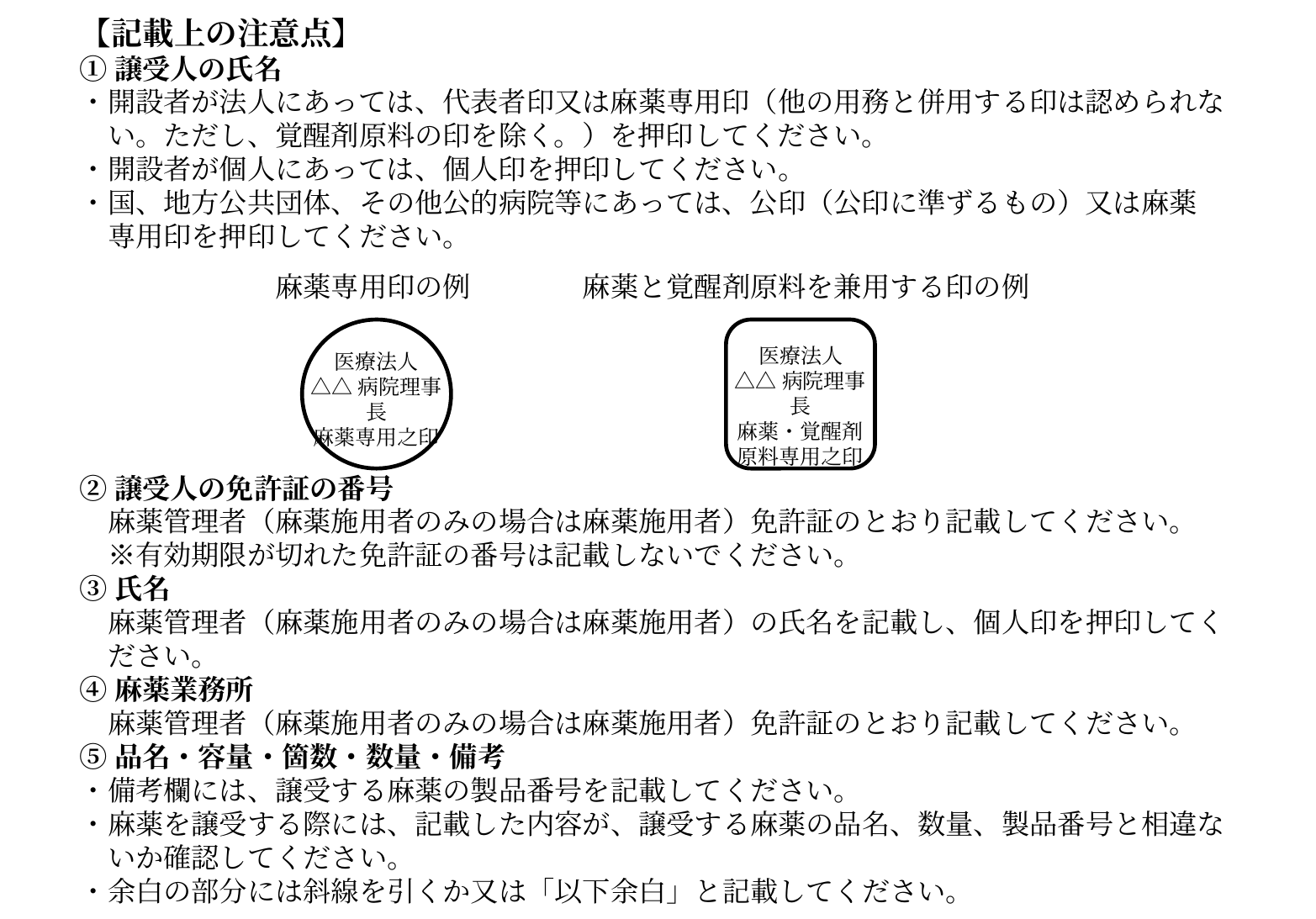

【記載上の注意点】
①譲受人の氏名
・開設者が法人にあっては、代表者印又は麻薬専用印（他の用務と併用する印は認められな
　い。ただし、覚醒剤原料の印を除く。）を押印してください。
・開設者が個人にあっては、個人印を押印してください。
・国、地方公共団体、その他公的病院等にあっては、公印（公印に準ずるもの）又は麻薬
　専用印を押印してください。

　　　　　　　麻薬専用印の例　　　　麻薬と覚醒剤原料を兼用する印の例

②譲受人の免許証の番号
　麻薬管理者（麻薬施用者のみの場合は麻薬施用者）免許証のとおり記載してください。
　※有効期限が切れた免許証の番号は記載しないでください。
③氏名
　麻薬管理者（麻薬施用者のみの場合は麻薬施用者）の氏名を記載し、個人印を押印してく
　ださい。
④麻薬業務所
　麻薬管理者（麻薬施用者のみの場合は麻薬施用者）免許証のとおり記載してください。
⑤品名・容量・箇数・数量・備考
・備考欄には、譲受する麻薬の製品番号を記載してください。
・麻薬を譲受する際には、記載した内容が、譲受する麻薬の品名、数量、製品番号と相違な
　いか確認してください。
・余白の部分には斜線を引くか又は「以下余白」と記載してください。

医療法人
△△病院理事長
麻薬・覚醒剤
原料専用之印

医療法人
△△病院理事長
麻薬専用之印